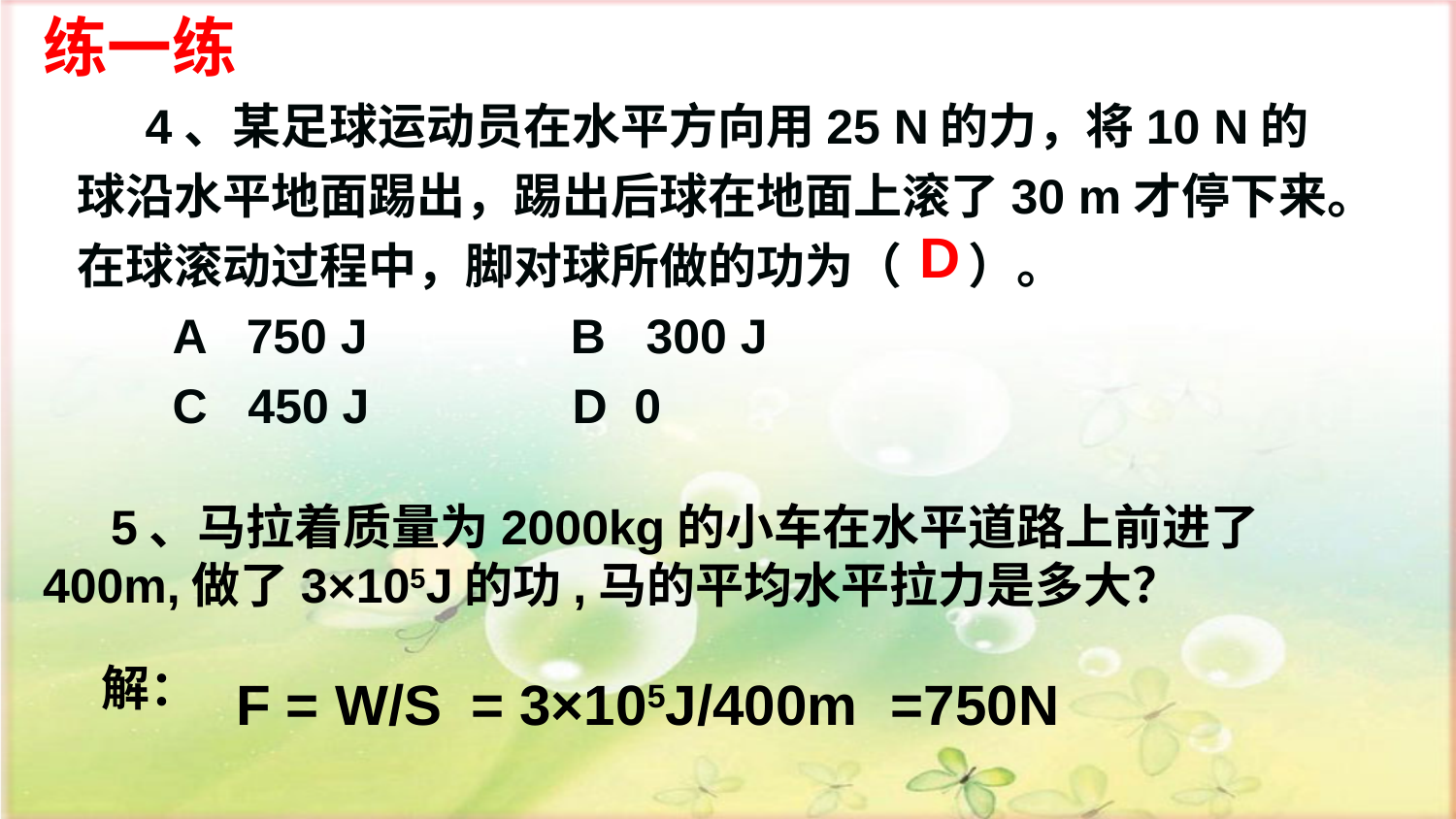

练一练
     4、某足球运动员在水平方向用25 N的力，将10 N的球沿水平地面踢出，踢出后球在地面上滚了30 m才停下来。在球滚动过程中，脚对球所做的功为（      ）。
       A   750 J               B   300 J
       C   450 J               D  0
D
     5、马拉着质量为2000kg的小车在水平道路上前进了400m,做了3×105J的功,马的平均水平拉力是多大？
解：
F = W/S
= 3×105J/400m
=750N